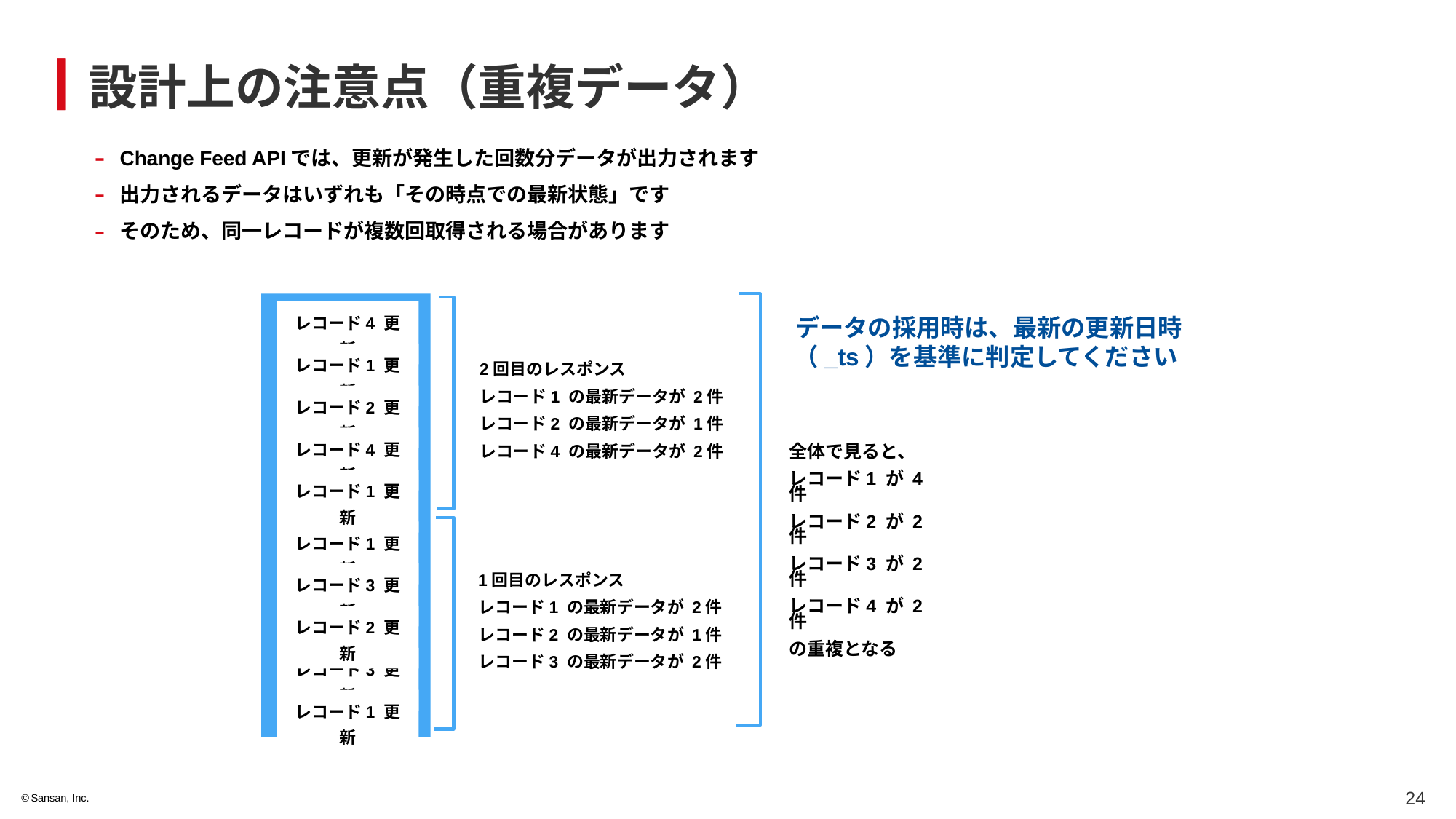

# 設計上の注意点（重複データ）
Change Feed APIでは、更新が発生した回数分データが出力されます
出力されるデータはいずれも「その時点での最新状態」です
そのため、同一レコードが複数回取得される場合があります
データの採用時は、最新の更新日時（_ts）を基準に判定してください

レコード4 更新
レコード1 更新
2回目のレスポンス
レコード1 の最新データが 2件
レコード2 の最新データが 1件
レコード4 の最新データが 2件
レコード2 更新
レコード4 更新
全体で見ると、
レコード1 が 4件
レコード2 が 2件
レコード3 が 2件
レコード4 が 2件
の重複となる
レコード1 更新

レコード1 更新
レコード3 更新
1回目のレスポンス
レコード1 の最新データが 2件
レコード2 の最新データが 1件
レコード3 の最新データが 2件
レコード2 更新
レコード3 更新
レコード1 更新